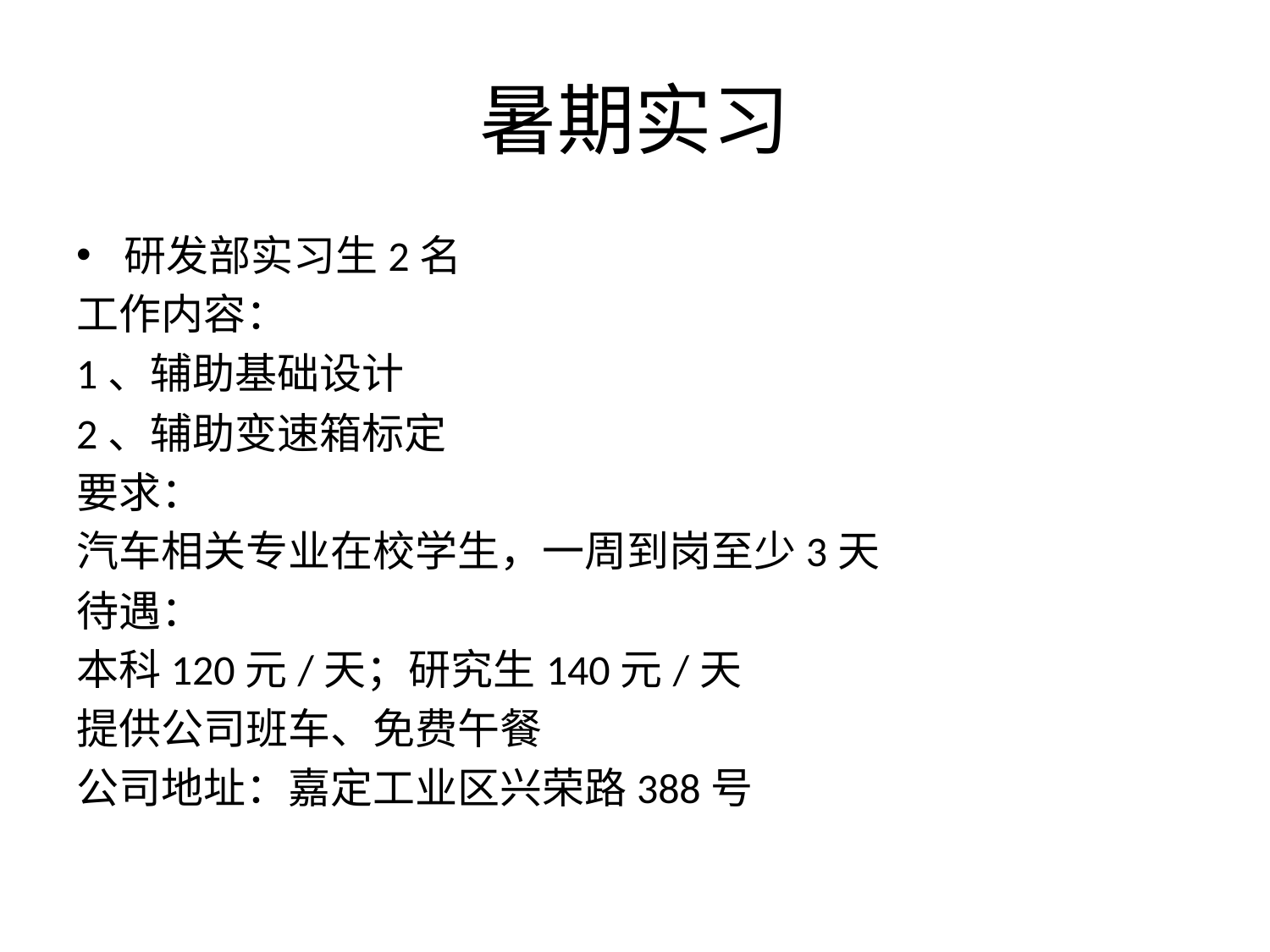

# 暑期实习
研发部实习生2名
工作内容：
1、辅助基础设计
2、辅助变速箱标定
要求：
汽车相关专业在校学生，一周到岗至少3天
待遇：
本科120元/天；研究生140元/天
提供公司班车、免费午餐
公司地址：嘉定工业区兴荣路388号